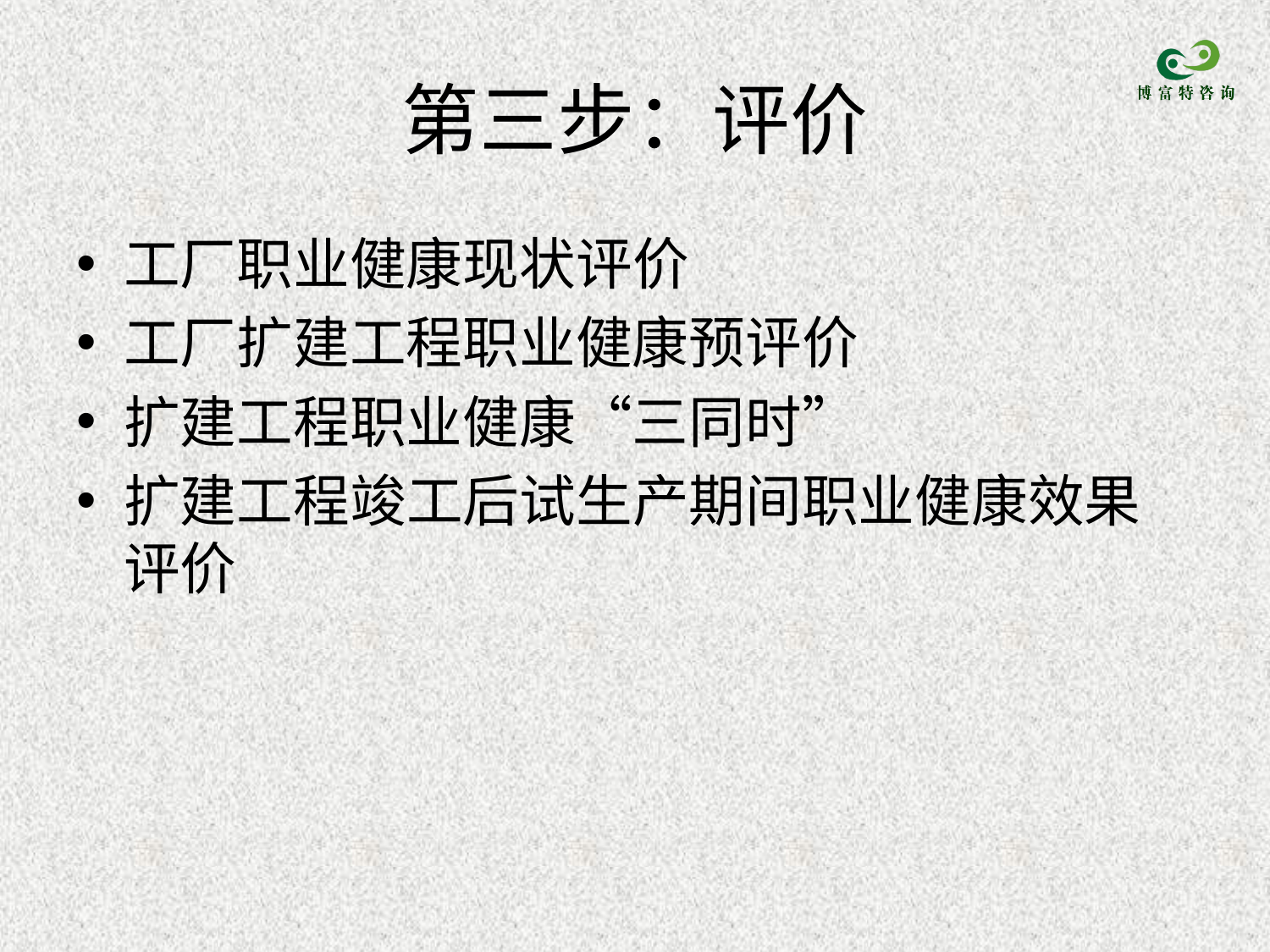

# 第三步：评价
工厂职业健康现状评价
工厂扩建工程职业健康预评价
扩建工程职业健康“三同时”
扩建工程竣工后试生产期间职业健康效果评价